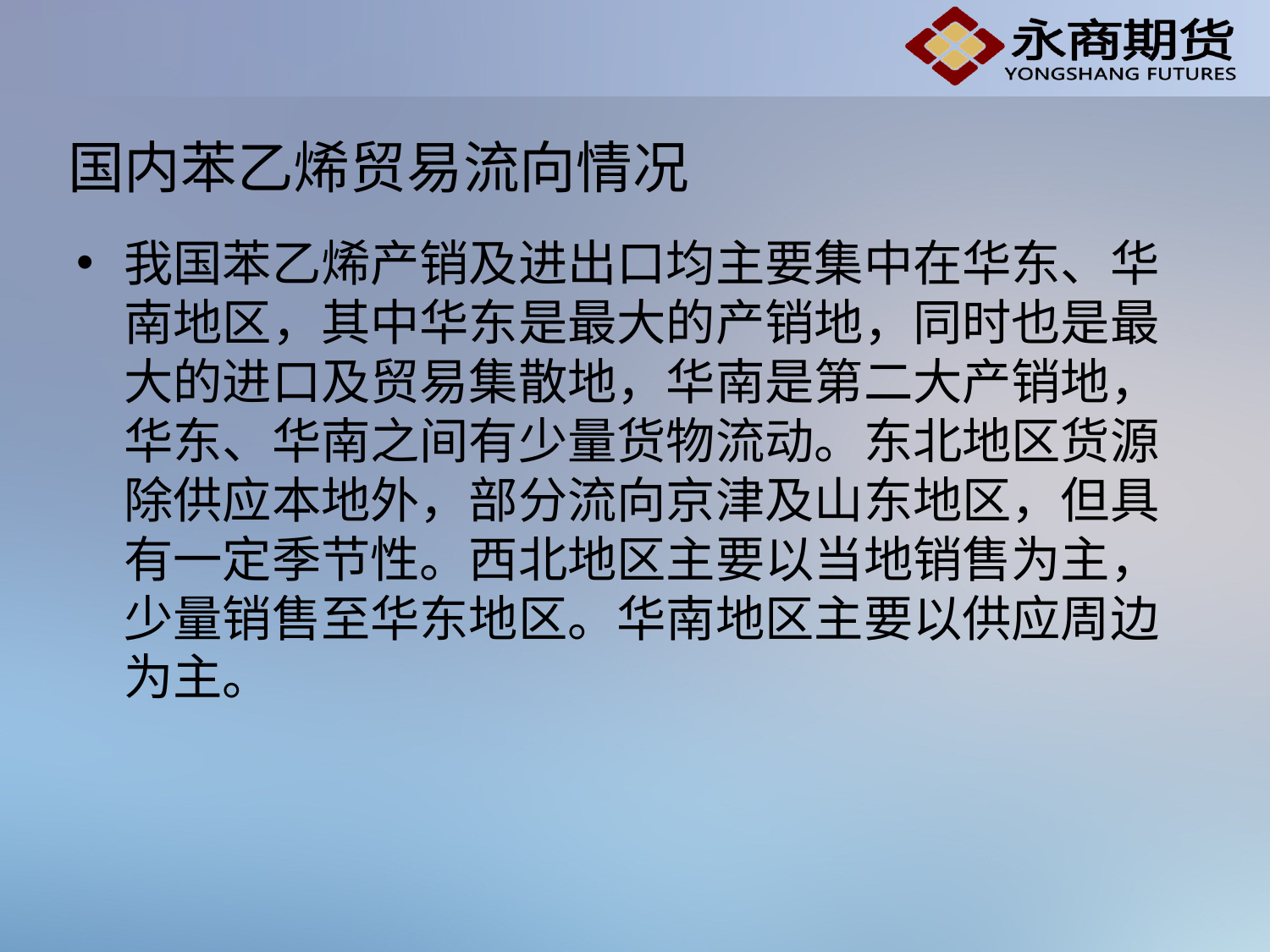

# 国内苯乙烯贸易流向情况
我国苯乙烯产销及进出口均主要集中在华东、华南地区，其中华东是最大的产销地，同时也是最大的进口及贸易集散地，华南是第二大产销地，华东、华南之间有少量货物流动。东北地区货源除供应本地外，部分流向京津及山东地区，但具有一定季节性。西北地区主要以当地销售为主，少量销售至华东地区。华南地区主要以供应周边为主。